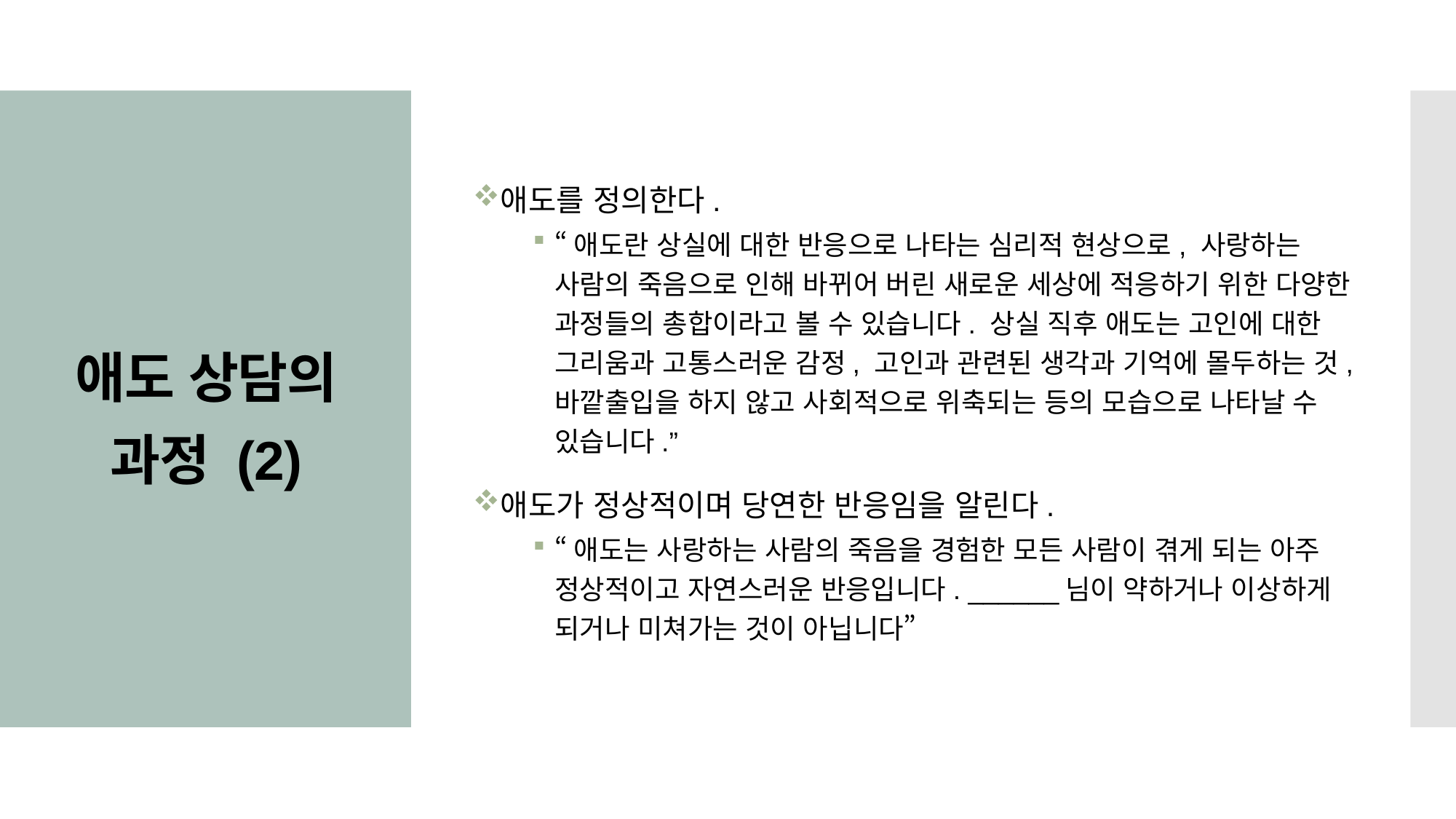

애도를 정의한다.
“애도란 상실에 대한 반응으로 나타는 심리적 현상으로, 사랑하는 사람의 죽음으로 인해 바뀌어 버린 새로운 세상에 적응하기 위한 다양한 과정들의 총합이라고 볼 수 있습니다. 상실 직후 애도는 고인에 대한 그리움과 고통스러운 감정, 고인과 관련된 생각과 기억에 몰두하는 것, 바깥출입을 하지 않고 사회적으로 위축되는 등의 모습으로 나타날 수 있습니다.”
애도가 정상적이며 당연한 반응임을 알린다.
“애도는 사랑하는 사람의 죽음을 경험한 모든 사람이 겪게 되는 아주 정상적이고 자연스러운 반응입니다. ______님이 약하거나 이상하게 되거나 미쳐가는 것이 아닙니다”
# 애도 상담의 과정 (2)